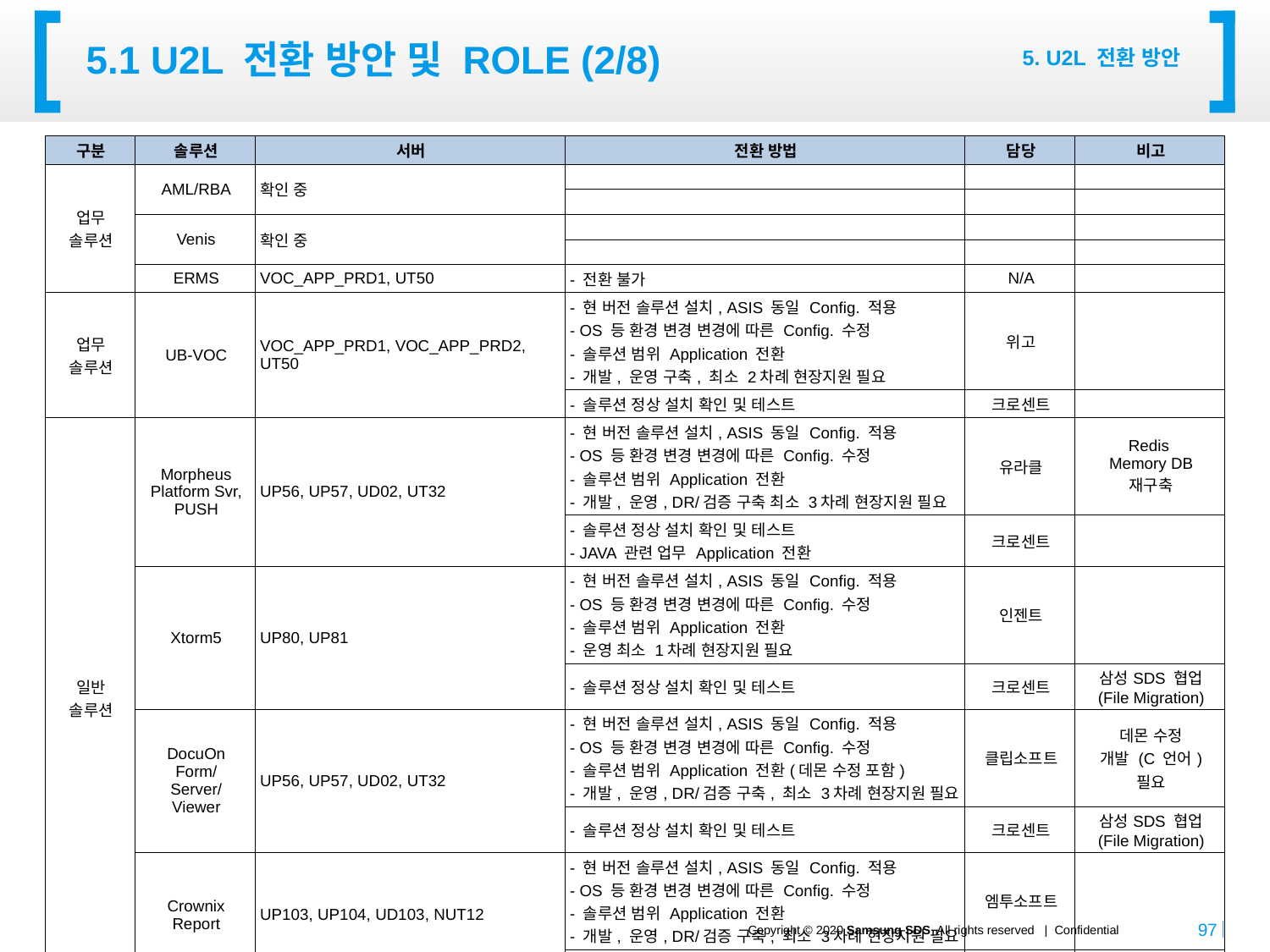

# 5.1 U2L 전환 방안 및 Role (2/8)
5. U2L 전환 방안
| 구분 | 솔루션 | 서버 | 전환 방법 | 담당 | 비고 |
| --- | --- | --- | --- | --- | --- |
| 업무 솔루션 | AML/RBA | 확인 중 |  |  |  |
|  |  |  |  |  |  |
|  | Venis | 확인 중 |  |  |  |
|  |  |  |  |  |  |
|  | ERMS | VOC\_APP\_PRD1, UT50 | - 전환 불가 | N/A |  |
| 업무 솔루션 | UB-VOC | VOC\_APP\_PRD1, VOC\_APP\_PRD2, UT50 | - 현 버전 솔루션 설치, ASIS 동일 Config. 적용 - OS 등 환경 변경 변경에 따른 Config. 수정 - 솔루션 범위 Application 전환 - 개발, 운영 구축, 최소 2차례 현장지원 필요 | 위고 |  |
|  |  |  | - 솔루션 정상 설치 확인 및 테스트 | 크로센트 |  |
| 일반 솔루션 | Morpheus Platform Svr, PUSH | UP56, UP57, UD02, UT32 | - 현 버전 솔루션 설치, ASIS 동일 Config. 적용 - OS 등 환경 변경 변경에 따른 Config. 수정 - 솔루션 범위 Application 전환 - 개발, 운영, DR/검증 구축 최소 3차례 현장지원 필요 | 유라클 | Redis Memory DB 재구축 |
|  |  |  | - 솔루션 정상 설치 확인 및 테스트 - JAVA 관련 업무 Application 전환 | 크로센트 |  |
|  | Xtorm5 | UP80, UP81 | - 현 버전 솔루션 설치, ASIS 동일 Config. 적용 - OS 등 환경 변경 변경에 따른 Config. 수정 - 솔루션 범위 Application 전환 - 운영 최소 1차례 현장지원 필요 | 인젠트 |  |
|  |  |  | - 솔루션 정상 설치 확인 및 테스트 | 크로센트 | 삼성SDS 협업 (File Migration) |
|  | DocuOn Form/ Server/ Viewer | UP56, UP57, UD02, UT32 | - 현 버전 솔루션 설치, ASIS 동일 Config. 적용 - OS 등 환경 변경 변경에 따른 Config. 수정 - 솔루션 범위 Application 전환(데몬 수정 포함) - 개발, 운영, DR/검증 구축, 최소 3차례 현장지원 필요 | 클립소프트 | 데몬 수정 개발 (C 언어) 필요 |
|  |  |  | - 솔루션 정상 설치 확인 및 테스트 | 크로센트 | 삼성SDS 협업 (File Migration) |
|  | Crownix Report | UP103, UP104, UD103, NUT12 | - 현 버전 솔루션 설치, ASIS 동일 Config. 적용 - OS 등 환경 변경 변경에 따른 Config. 수정 - 솔루션 범위 Application 전환 - 개발, 운영, DR/검증 구축, 최소 3차례 현장지원 필요 | 엠투소프트 |  |
|  |  |  | - 솔루션 정상 설치 확인 및 테스트 | 크로센트 |  |